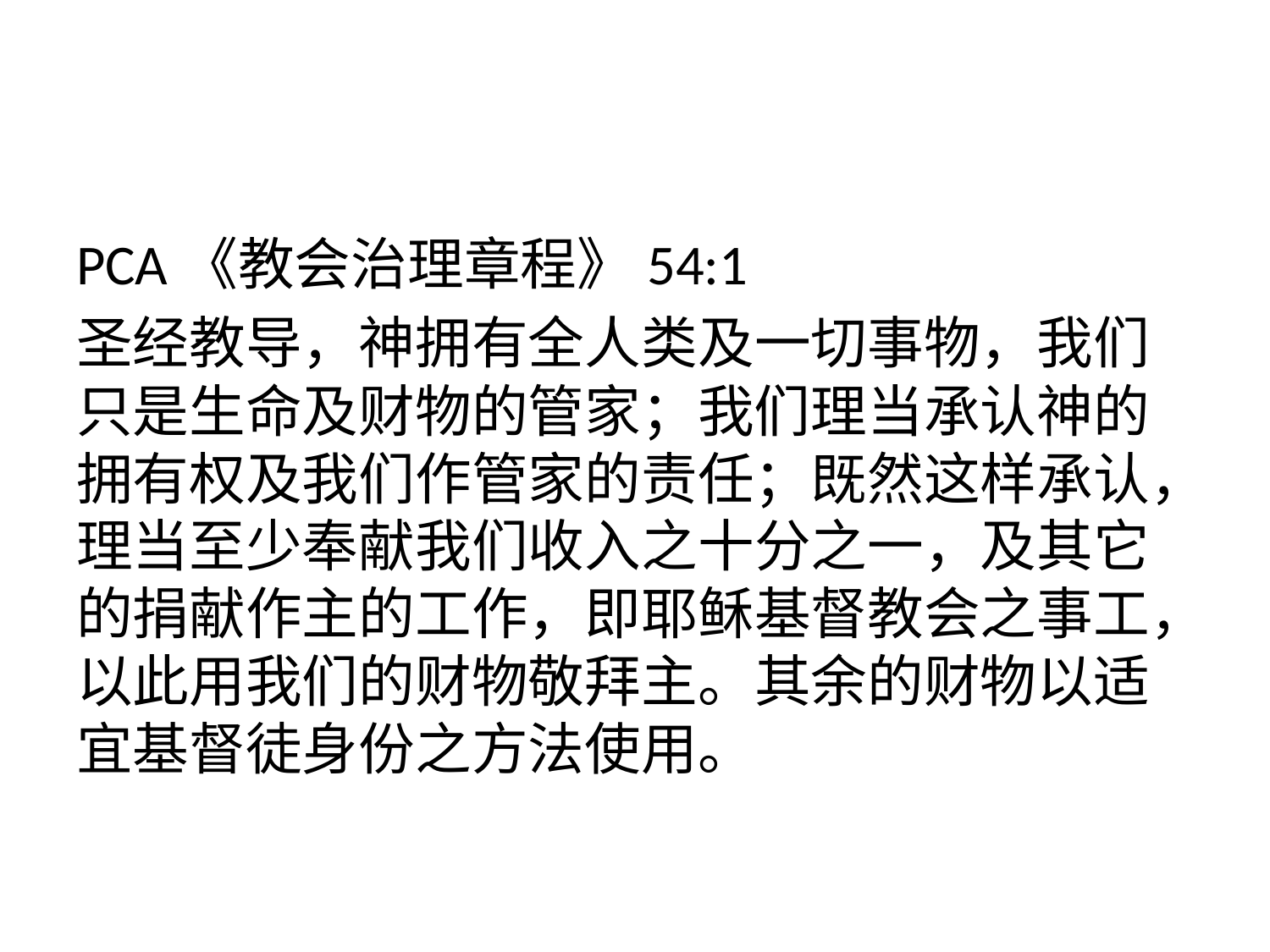

#
PCA《教会治理章程》54:1
圣经教导，神拥有全人类及一切事物，我们只是生命及财物的管家；我们理当承认神的拥有权及我们作管家的责任；既然这样承认，理当至少奉献我们收入之十分之一，及其它的捐献作主的工作，即耶稣基督教会之事工，以此用我们的财物敬拜主。其余的财物以适宜基督徒身份之方法使用。